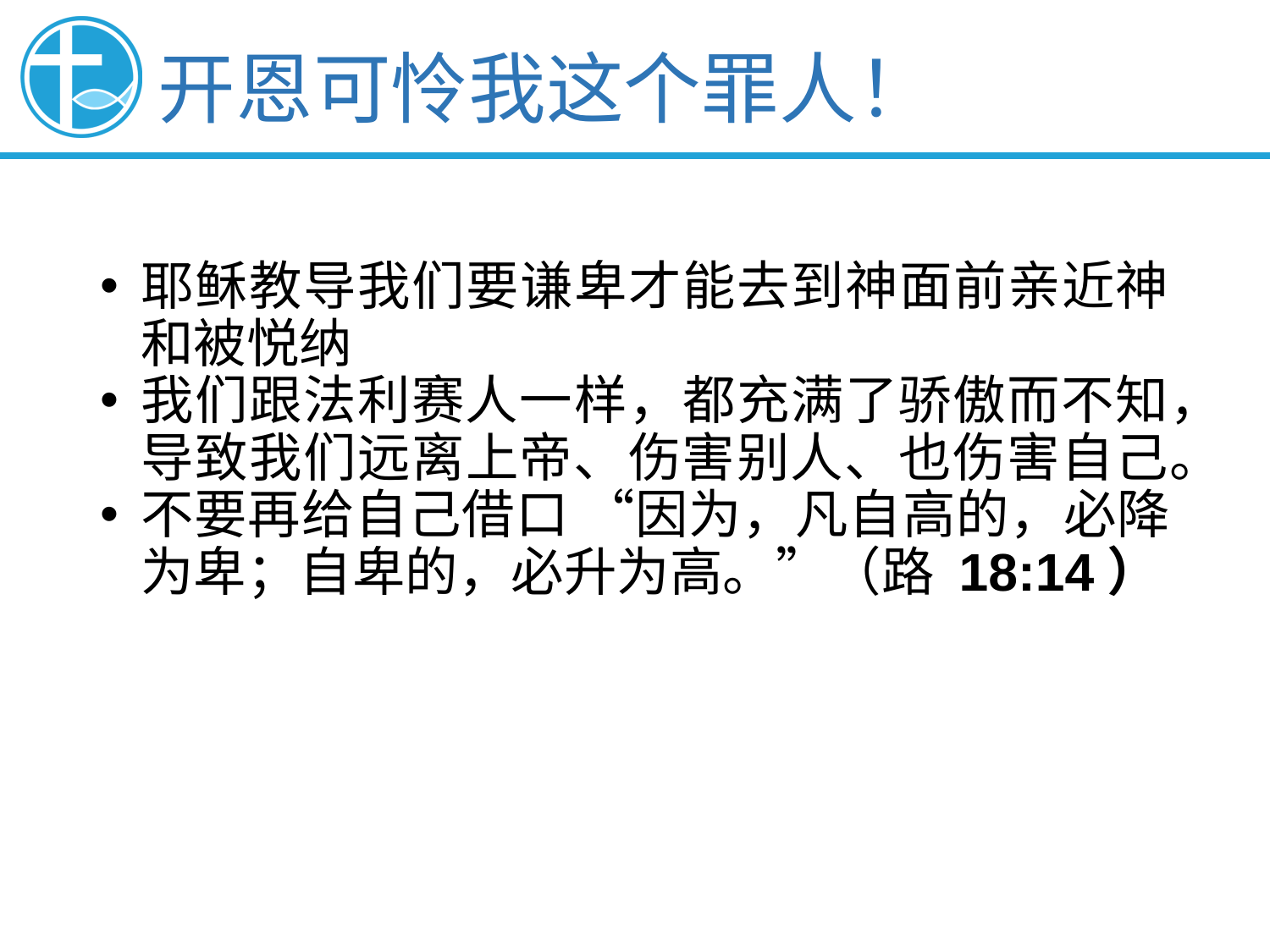

# 开恩可怜我这个罪人！
耶稣教导我们要谦卑才能去到神面前亲近神和被悦纳
我们跟法利赛人一样，都充满了骄傲而不知，导致我们远离上帝、伤害别人、也伤害自己。
不要再给自己借口 “因为，凡自高的，必降为卑；自卑的，必升为高。”（路 18:14）